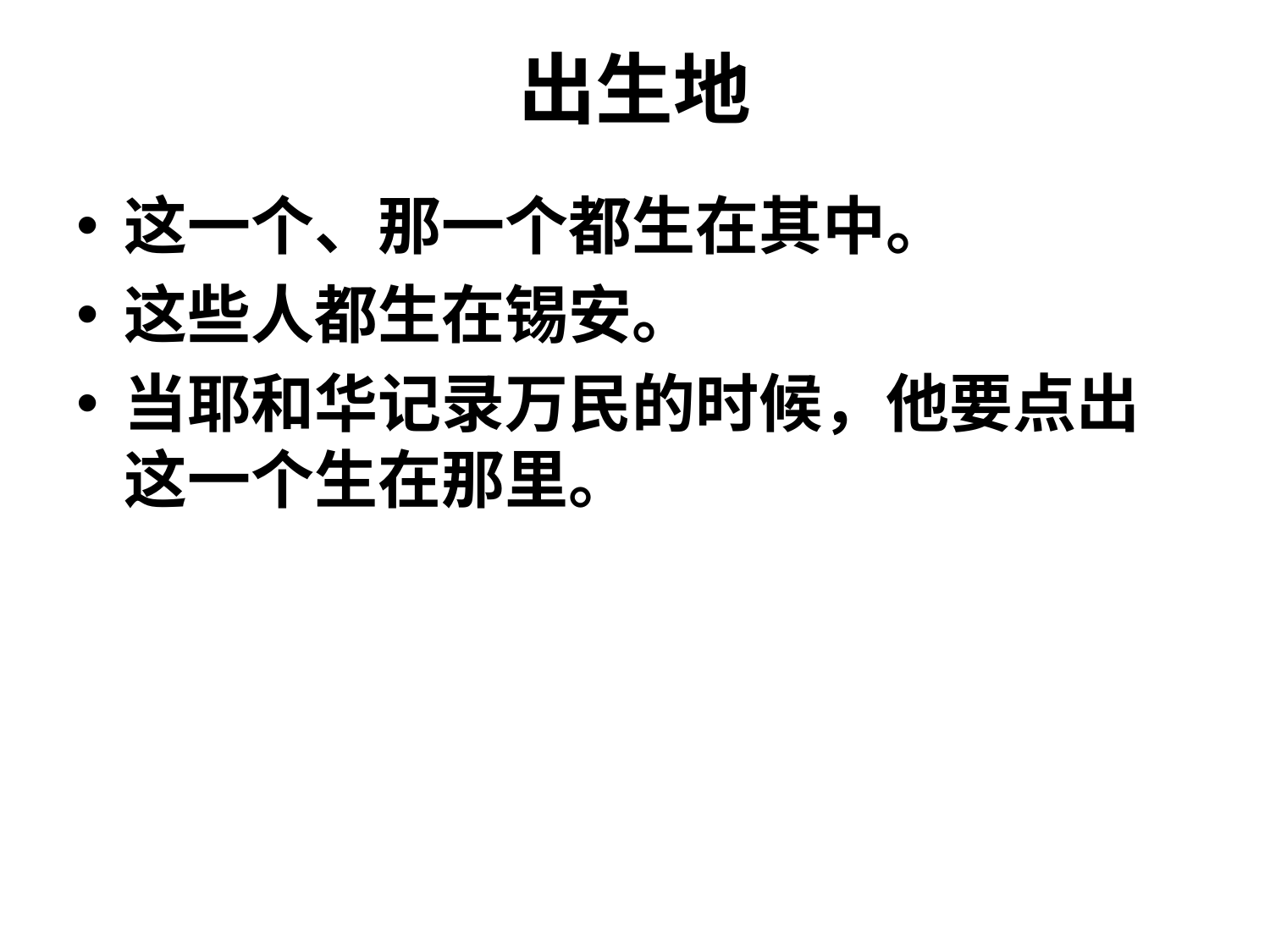

# 出生地
这一个、那一个都生在其中。
这些人都生在锡安。
当耶和华记录万民的时候，他要点出这一个生在那里。